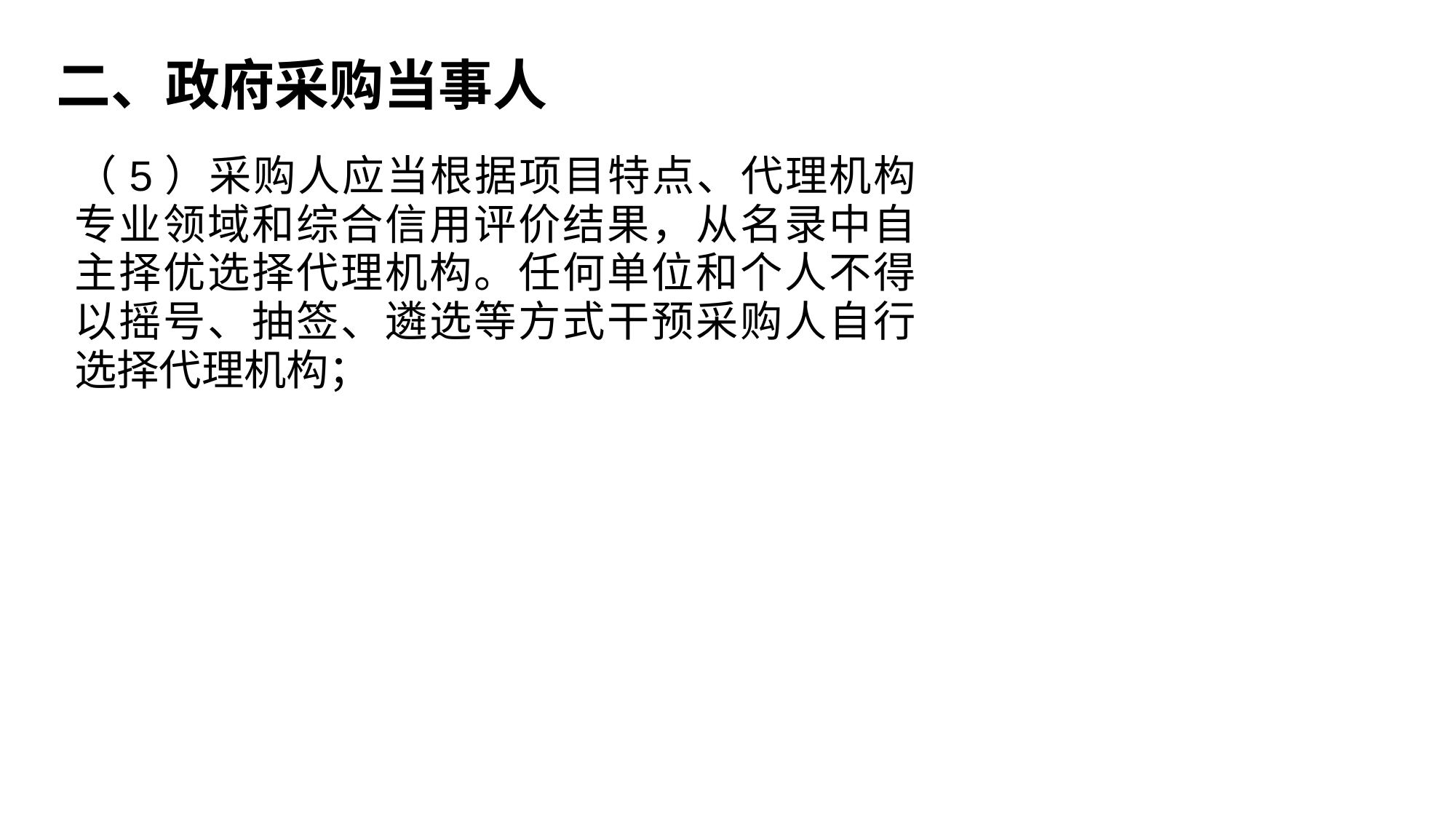

二、政府采购当事人
（5）采购人应当根据项目特点、代理机构专业领域和综合信用评价结果，从名录中自主择优选择代理机构。任何单位和个人不得以摇号、抽签、遴选等方式干预采购人自行选择代理机构；